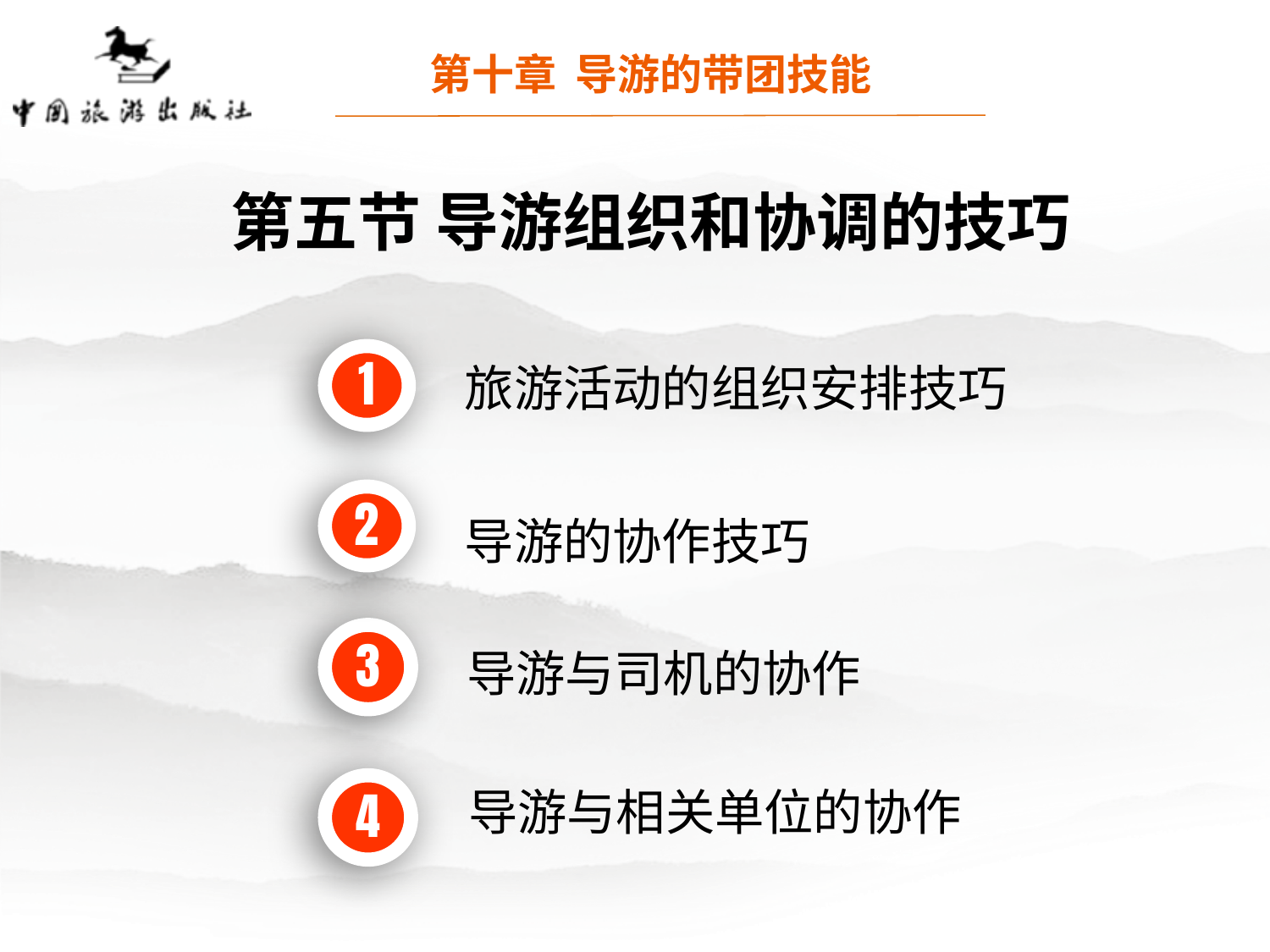

第十章  导游的带团技能
第五节 导游组织和协调的技巧
1
2
旅游活动的组织安排技巧
导游的协作技巧
3
4
导游与司机的协作
导游与相关单位的协作